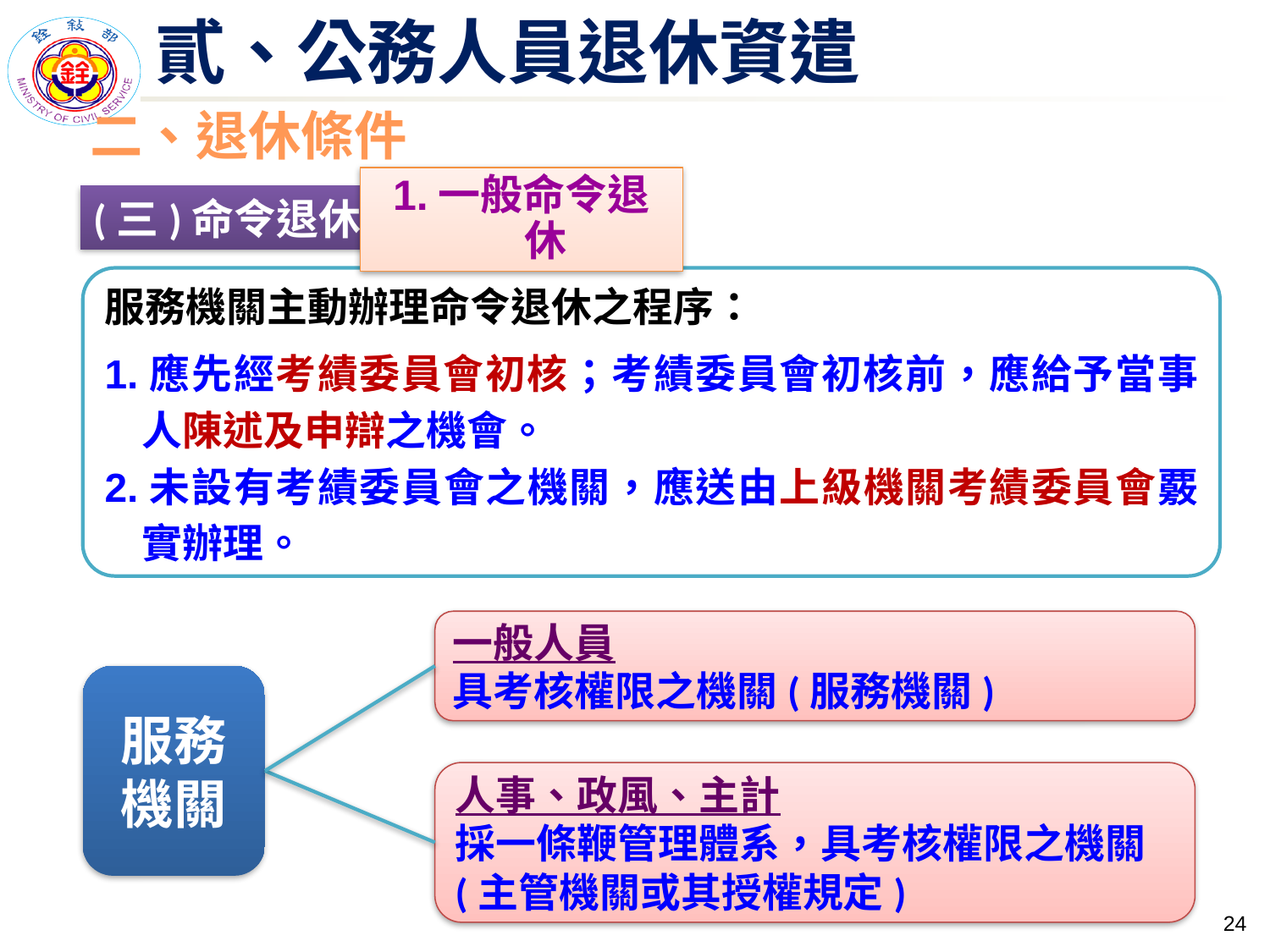

# 貳、公務人員退休資遣
二、退休條件
(三)命令退休
1.一般命令退休
服務機關主動辦理命令退休之程序：
1.應先經考績委員會初核；考績委員會初核前，應給予當事人陳述及申辯之機會。
2.未設有考績委員會之機關，應送由上級機關考績委員會覈實辦理。

一般人員
具考核權限之機關(服務機關)
服務機關
人事、政風、主計
採一條鞭管理體系，具考核權限之機關
(主管機關或其授權規定)
24